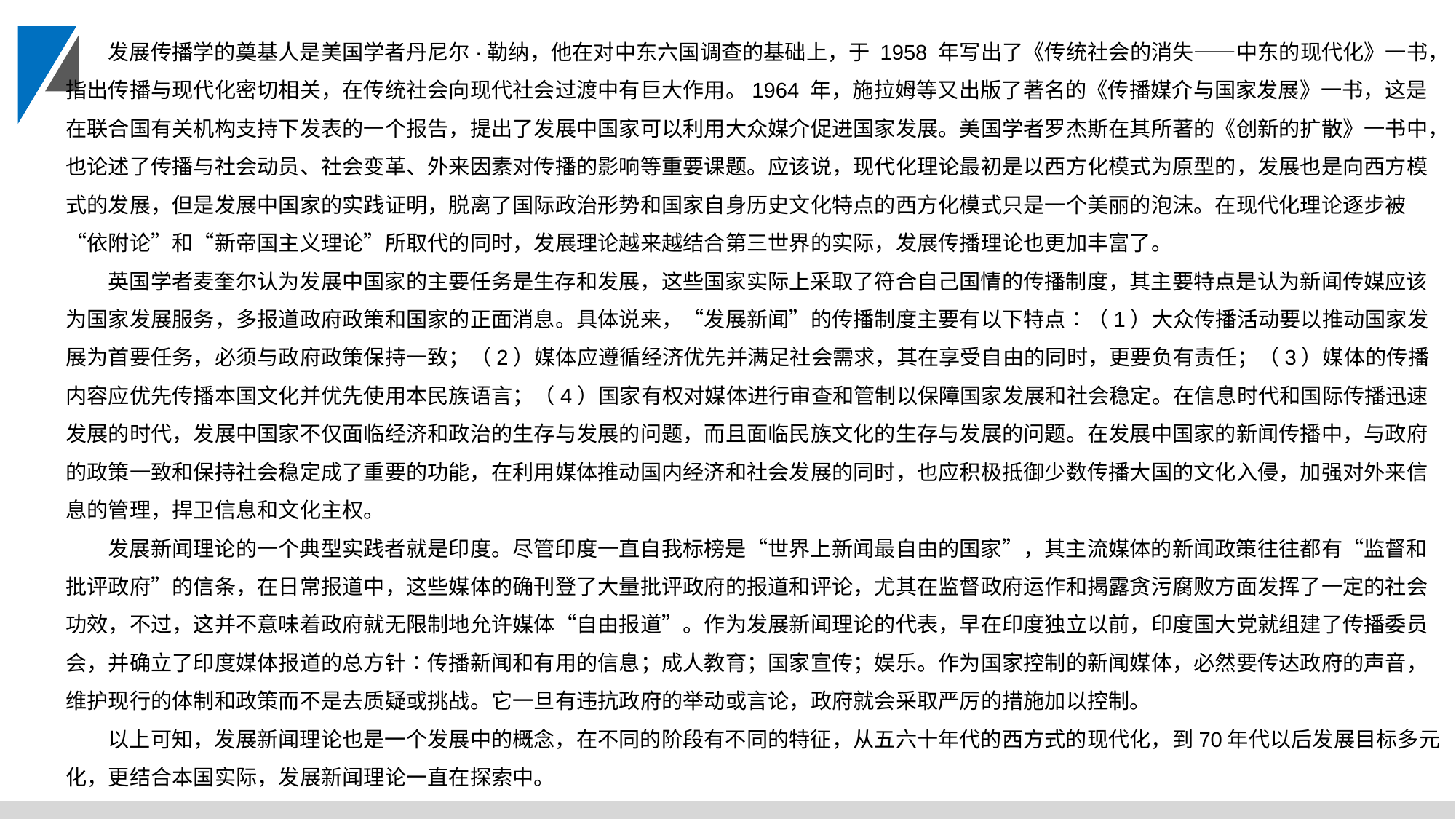

发展传播学的奠基人是美国学者丹尼尔·勒纳，他在对中东六国调查的基础上，于 1958 年写出了《传统社会的消失——中东的现代化》一书，指出传播与现代化密切相关，在传统社会向现代社会过渡中有巨大作用。1964 年，施拉姆等又出版了著名的《传播媒介与国家发展》一书，这是在联合国有关机构支持下发表的一个报告，提出了发展中国家可以利用大众媒介促进国家发展。美国学者罗杰斯在其所著的《创新的扩散》一书中，也论述了传播与社会动员、社会变革、外来因素对传播的影响等重要课题。应该说，现代化理论最初是以西方化模式为原型的，发展也是向西方模式的发展，但是发展中国家的实践证明，脱离了国际政治形势和国家自身历史文化特点的西方化模式只是一个美丽的泡沫。在现代化理论逐步被“依附论”和“新帝国主义理论”所取代的同时，发展理论越来越结合第三世界的实际，发展传播理论也更加丰富了。
英国学者麦奎尔认为发展中国家的主要任务是生存和发展，这些国家实际上采取了符合自己国情的传播制度，其主要特点是认为新闻传媒应该为国家发展服务，多报道政府政策和国家的正面消息。具体说来，“发展新闻”的传播制度主要有以下特点∶（1）大众传播活动要以推动国家发展为首要任务，必须与政府政策保持一致；（2）媒体应遵循经济优先并满足社会需求，其在享受自由的同时，更要负有责任；（3）媒体的传播内容应优先传播本国文化并优先使用本民族语言；（4）国家有权对媒体进行审查和管制以保障国家发展和社会稳定。在信息时代和国际传播迅速发展的时代，发展中国家不仅面临经济和政治的生存与发展的问题，而且面临民族文化的生存与发展的问题。在发展中国家的新闻传播中，与政府的政策一致和保持社会稳定成了重要的功能，在利用媒体推动国内经济和社会发展的同时，也应积极抵御少数传播大国的文化入侵，加强对外来信息的管理，捍卫信息和文化主权。
发展新闻理论的一个典型实践者就是印度。尽管印度一直自我标榜是“世界上新闻最自由的国家”，其主流媒体的新闻政策往往都有“监督和批评政府”的信条，在日常报道中，这些媒体的确刊登了大量批评政府的报道和评论，尤其在监督政府运作和揭露贪污腐败方面发挥了一定的社会功效，不过，这并不意味着政府就无限制地允许媒体“自由报道”。作为发展新闻理论的代表，早在印度独立以前，印度国大党就组建了传播委员会，并确立了印度媒体报道的总方针∶传播新闻和有用的信息；成人教育；国家宣传；娱乐。作为国家控制的新闻媒体，必然要传达政府的声音，维护现行的体制和政策而不是去质疑或挑战。它一旦有违抗政府的举动或言论，政府就会采取严厉的措施加以控制。
以上可知，发展新闻理论也是一个发展中的概念，在不同的阶段有不同的特征，从五六十年代的西方式的现代化，到70年代以后发展目标多元化，更结合本国实际，发展新闻理论一直在探索中。